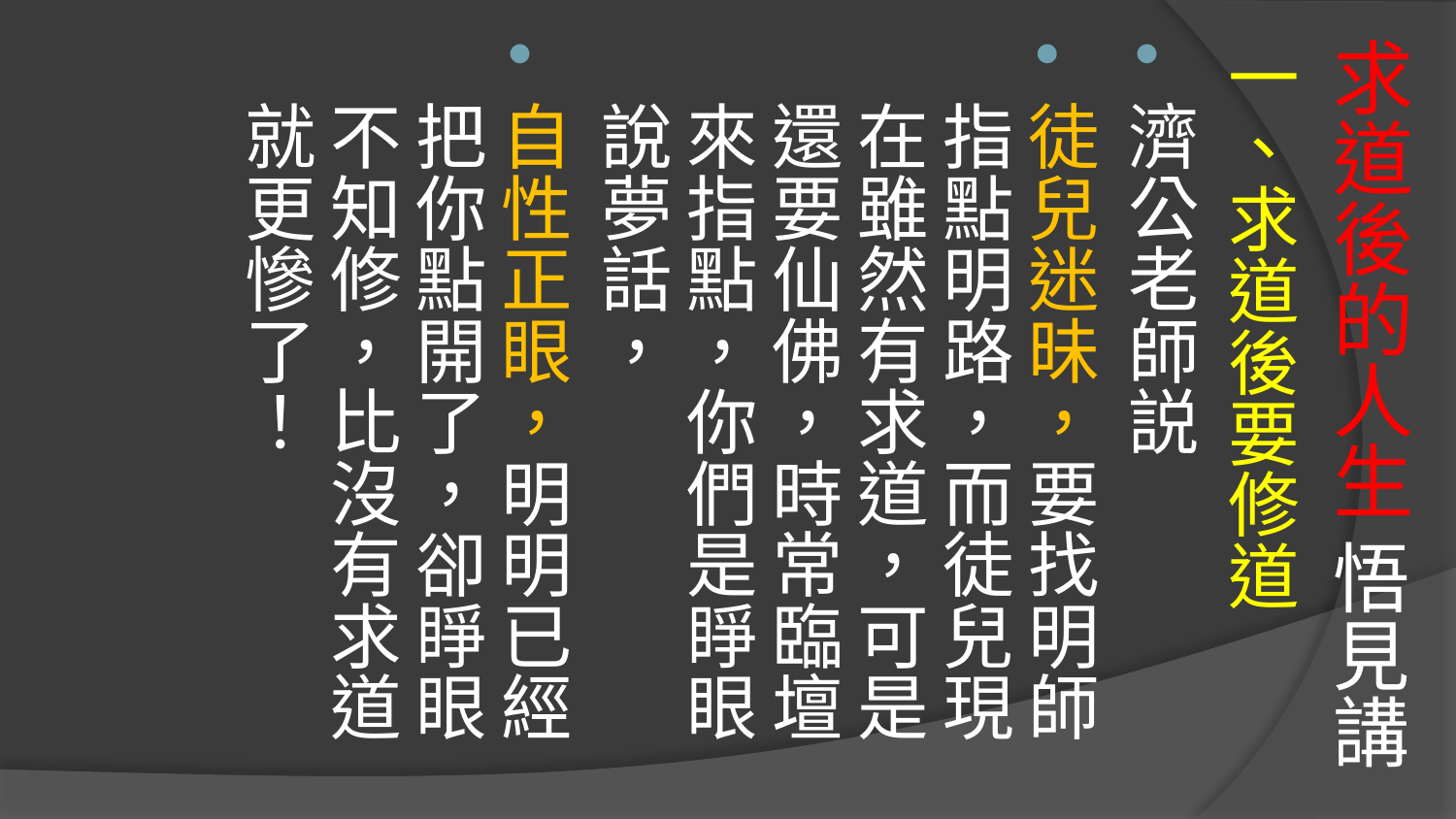

# 求道後的人生 悟見講
一、求道後要修道
濟公老師説
徒兒迷昧，要找明師指點明路，而徒兒現在雖然有求道，可是還要仙佛，時常臨壇來指點，你們是睜眼說夢話，
自性正眼，明明已經把你點開了，卻睜眼不知修，比沒有求道就更慘了！